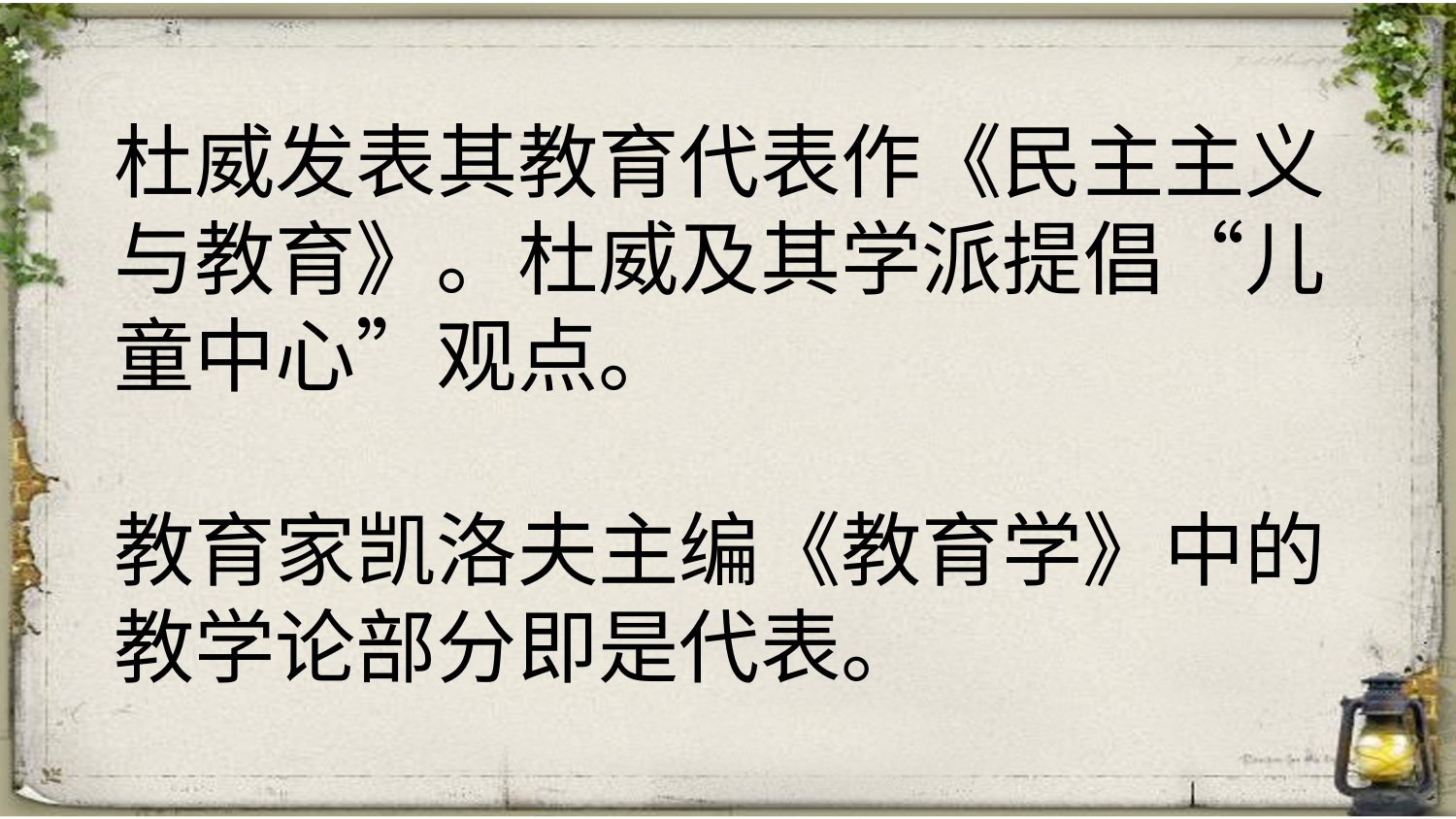

杜威发表其教育代表作《民主主义与教育》。杜威及其学派提倡“儿童中心”观点。

教育家凯洛夫主编《教育学》中的教学论部分即是代表。